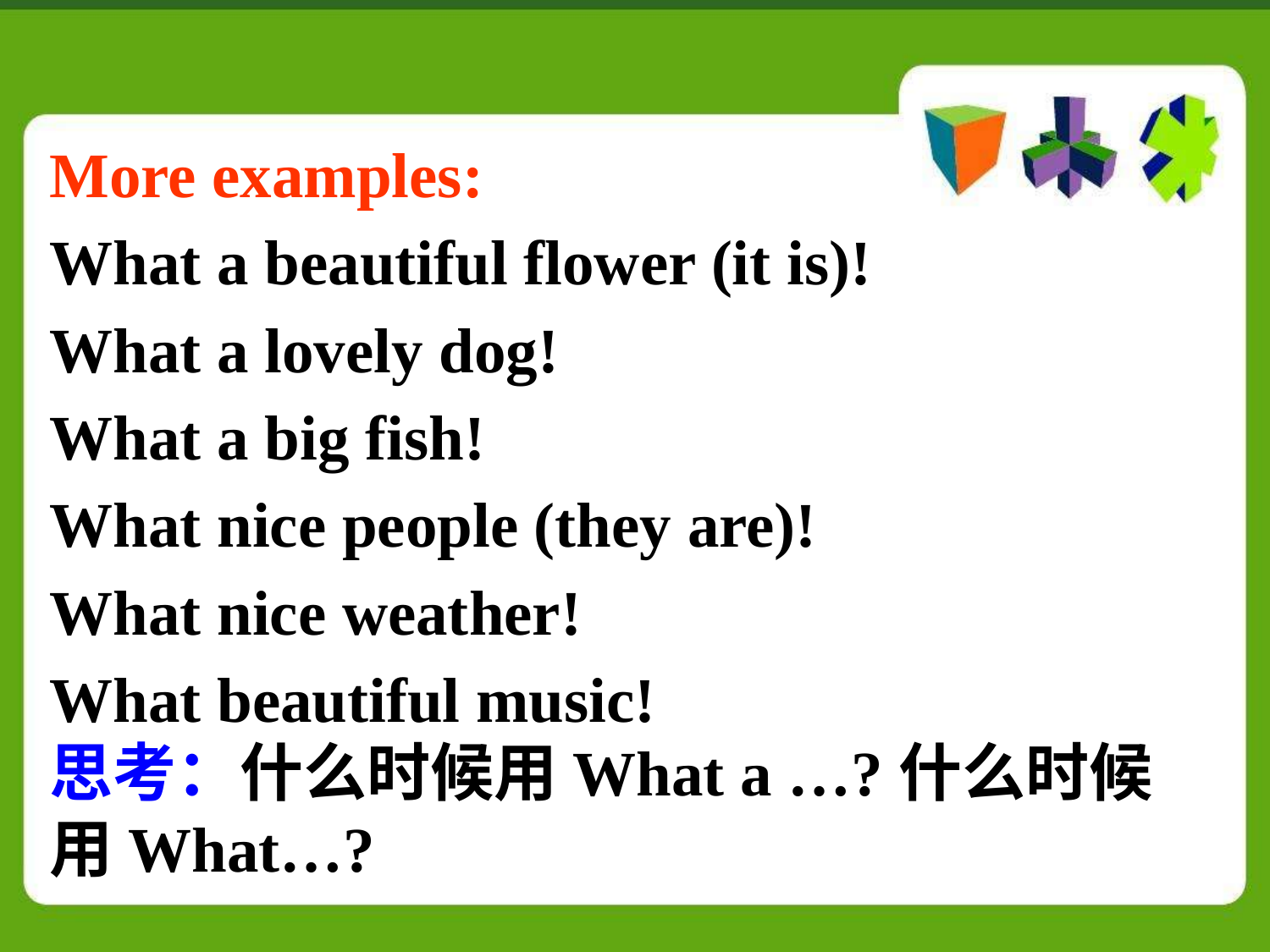

More examples:
What a beautiful flower (it is)!
What a lovely dog!
What a big fish!
What nice people (they are)!
What nice weather!
What beautiful music!
思考：什么时候用What a …?什么时候用What…?